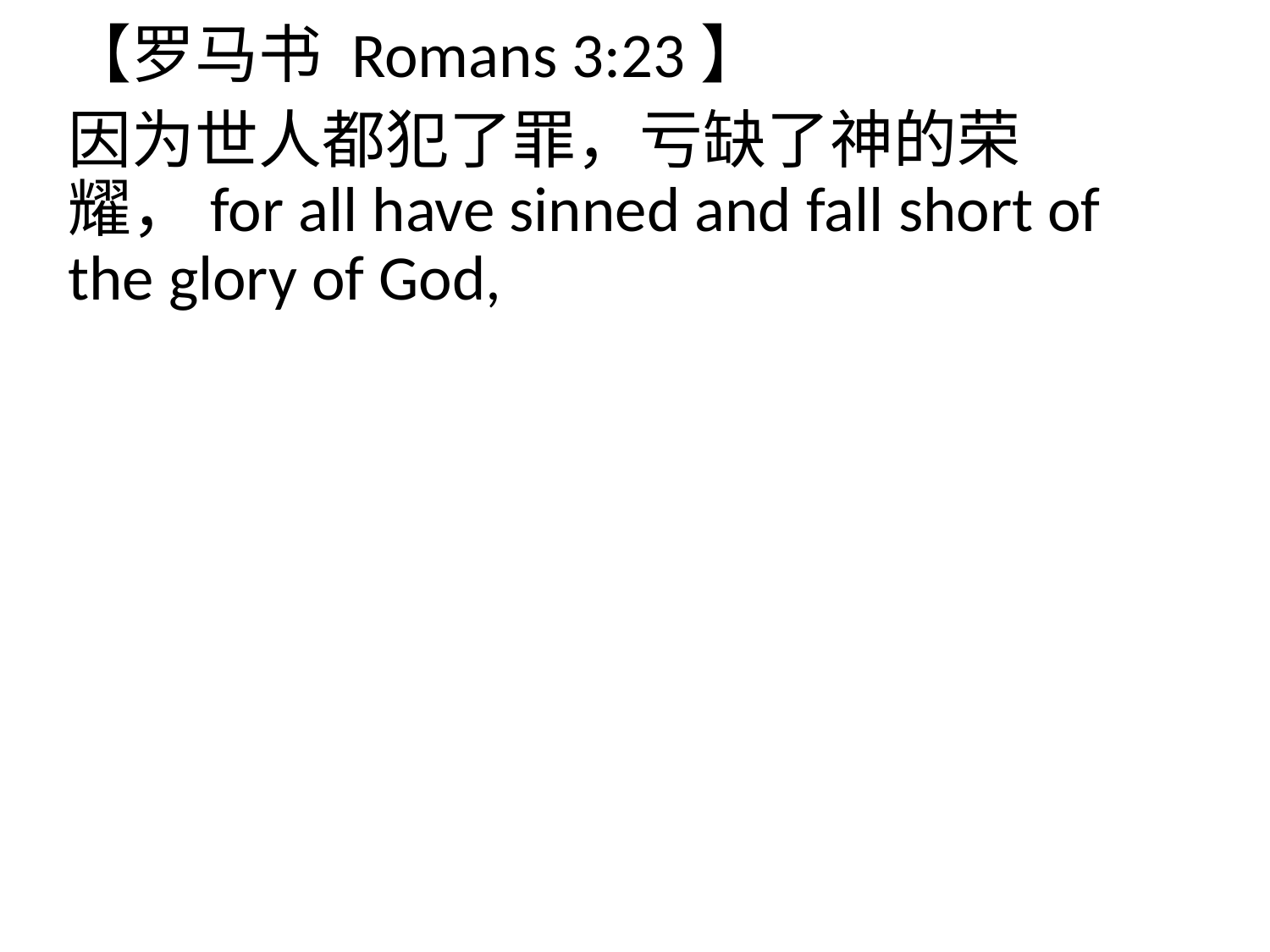

【罗马书 Romans 3:23】
因为世人都犯了罪，亏缺了神的荣耀，for all have sinned and fall short of the glory of God,